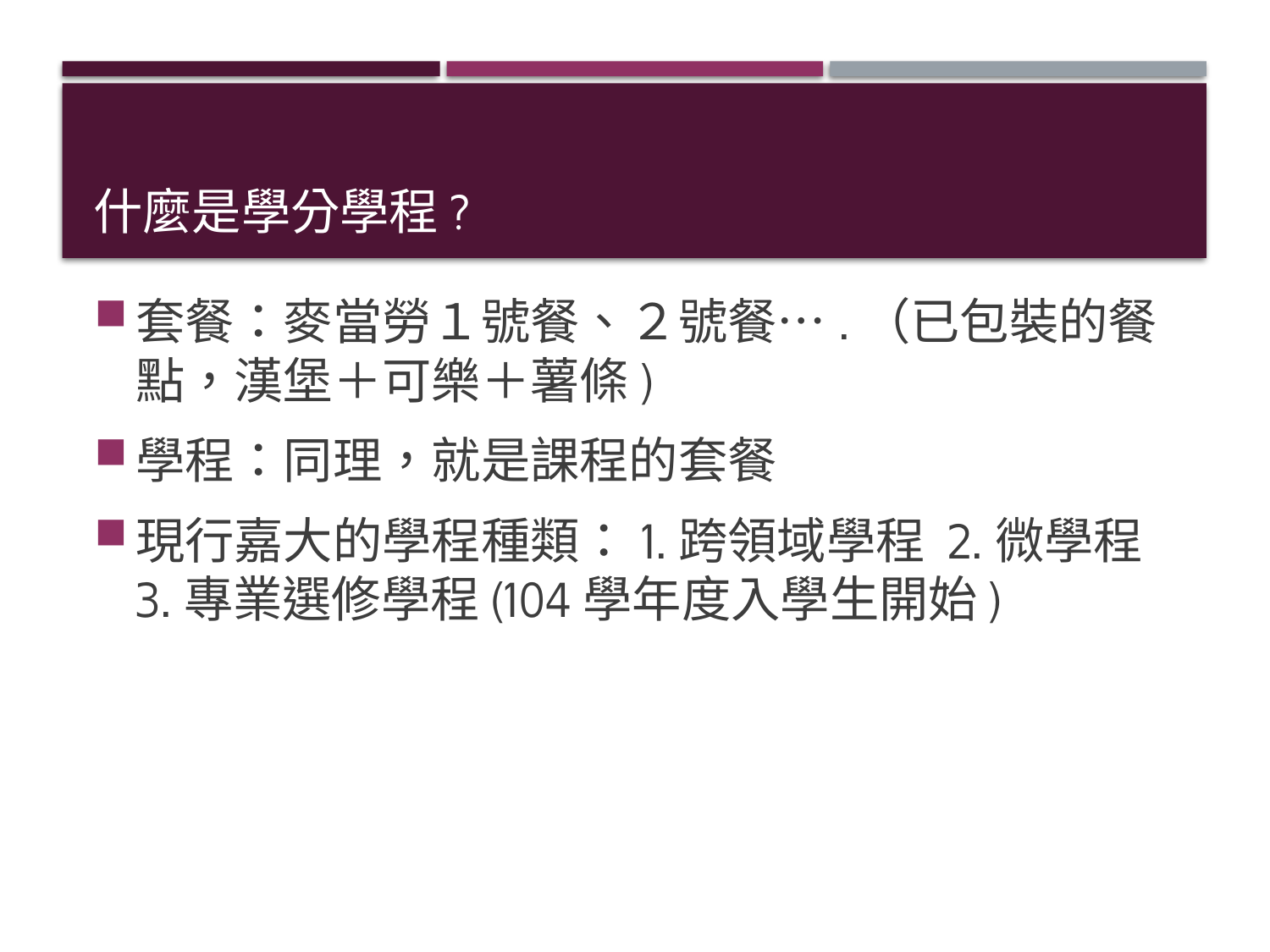

# 什麼是學分學程?
套餐：麥當勞１號餐、２號餐….（已包裝的餐點，漢堡＋可樂＋薯條)
學程：同理，就是課程的套餐
現行嘉大的學程種類：1.跨領域學程 2.微學程  3.專業選修學程(104學年度入學生開始)